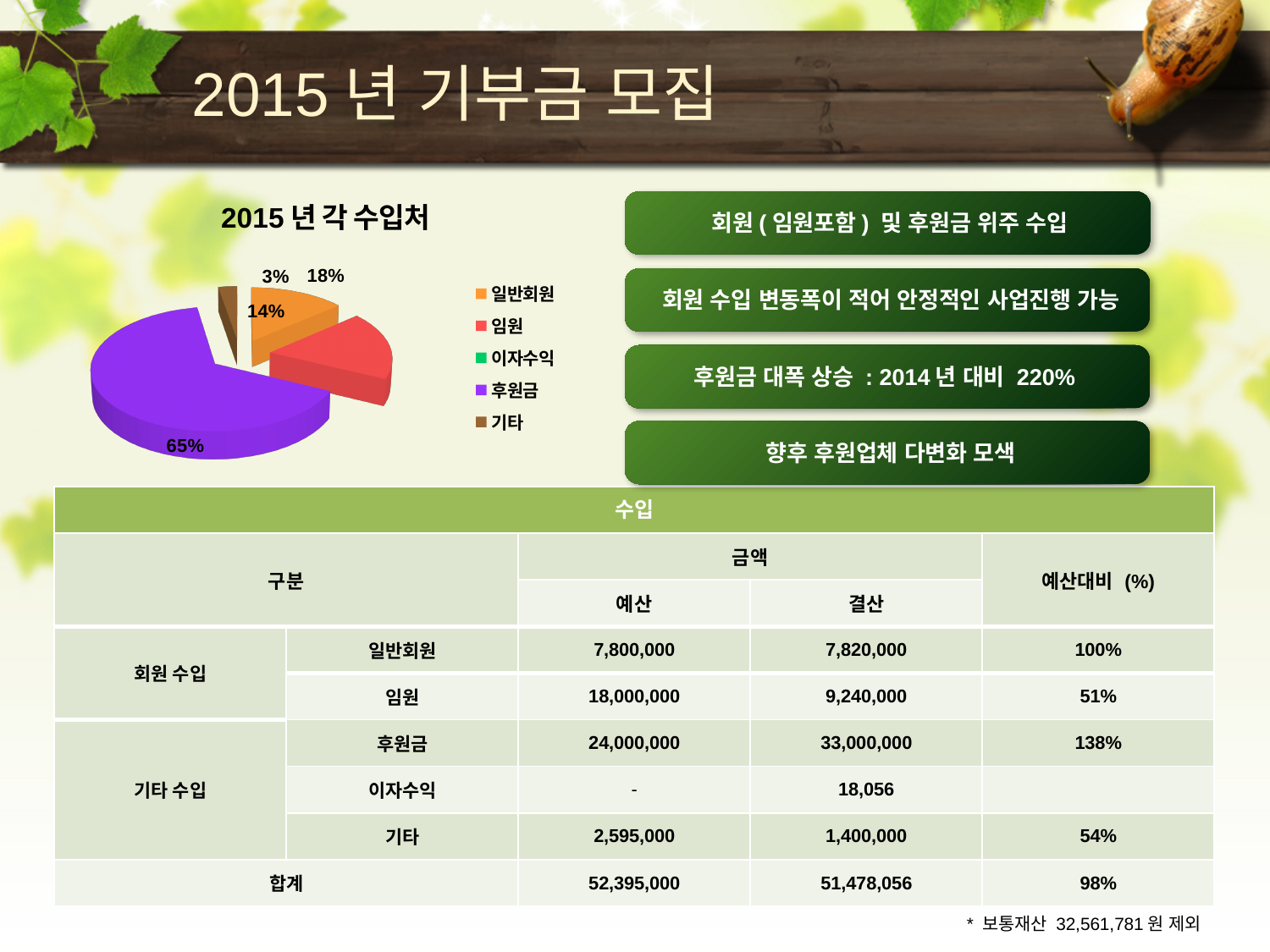

#
  2015년 기부금 모집

[unsupported chart]

회원(임원포함) 및 후원금 위주 수입

회원 수입 변동폭이 적어 안정적인 사업진행 가능

후원금 대폭 상승 : 2014년 대비 220%

향후 후원업체 다변화 모색
| 수입 |  |  |  |  |
| --- | --- | --- | --- | --- |
| 구분 |  | 금액 |  | 예산대비 (%) |
|  |  | 예산 | 결산 |  |
| 회원 수입 | 일반회원 | 7,800,000 | 7,820,000 | 100% |
|  | 임원 | 18,000,000 | 9,240,000 | 51% |
| 기타 수입 | 후원금 | 24,000,000 | 33,000,000 | 138% |
|  | 이자수익 | - | 18,056 |  |
|  | 기타 | 2,595,000 | 1,400,000 | 54% |
| 합계 |  | 52,395,000 | 51,478,056 | 98% |
* 보통재산 32,561,781원 제외